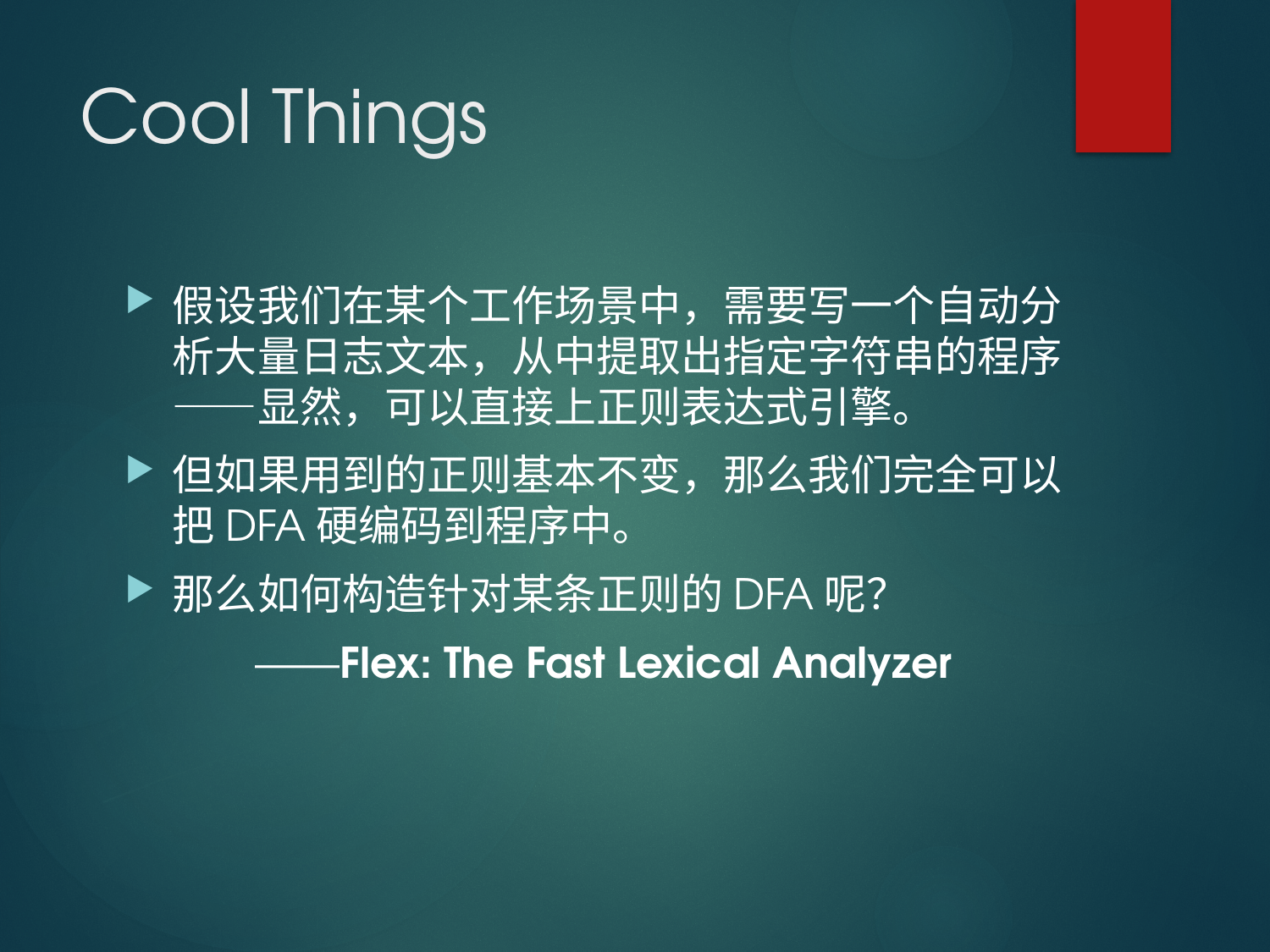

# Cool Things
假设我们在某个工作场景中，需要写一个自动分析大量日志文本，从中提取出指定字符串的程序——显然，可以直接上正则表达式引擎。
但如果用到的正则基本不变，那么我们完全可以把DFA硬编码到程序中。
那么如何构造针对某条正则的DFA呢？
——Flex: The Fast Lexical Analyzer